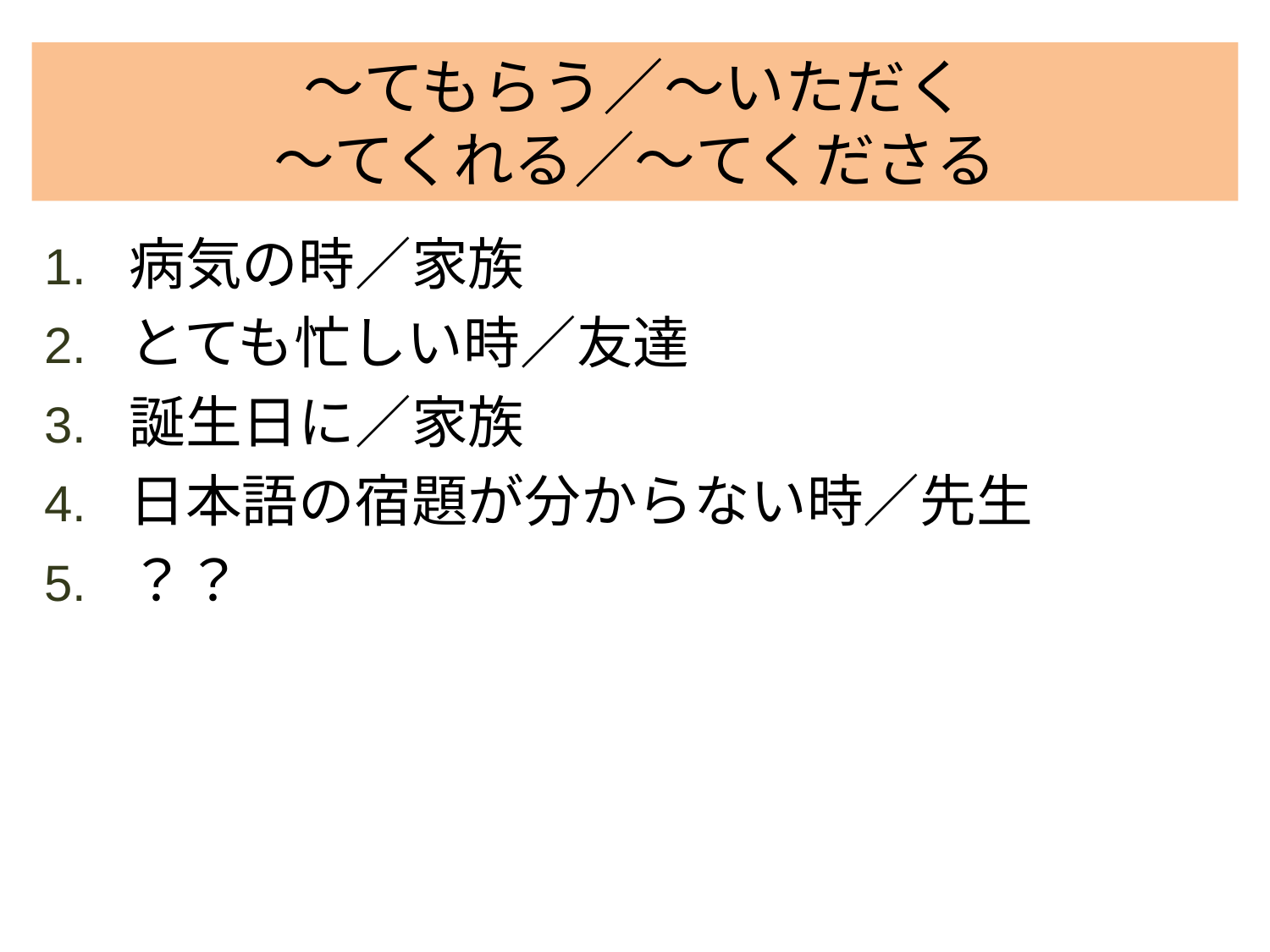

# 〜てもらう／〜いただく 〜てくれる／〜てくださる
病気の時／家族
とても忙しい時／友達
誕生日に／家族
日本語の宿題が分からない時／先生
？？